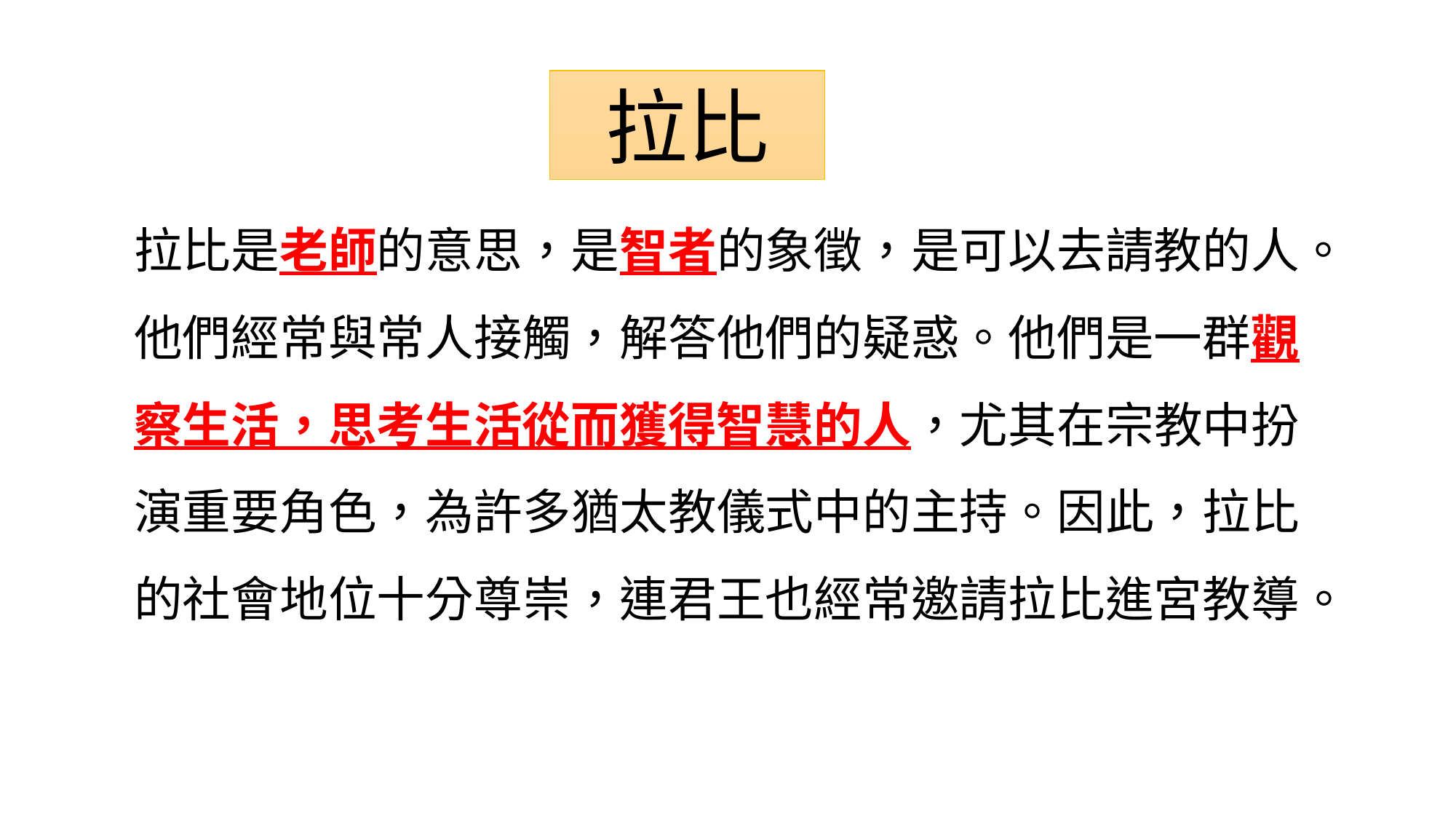

拉比
拉比是老師的意思，是智者的象徵，是可以去請教的人。
他們經常與常人接觸，解答他們的疑惑。他們是一群觀察生活，思考生活從而獲得智慧的人，尤其在宗教中扮演重要角色，為許多猶太教儀式中的主持。因此，拉比的社會地位十分尊崇，連君王也經常邀請拉比進宮教導。
11